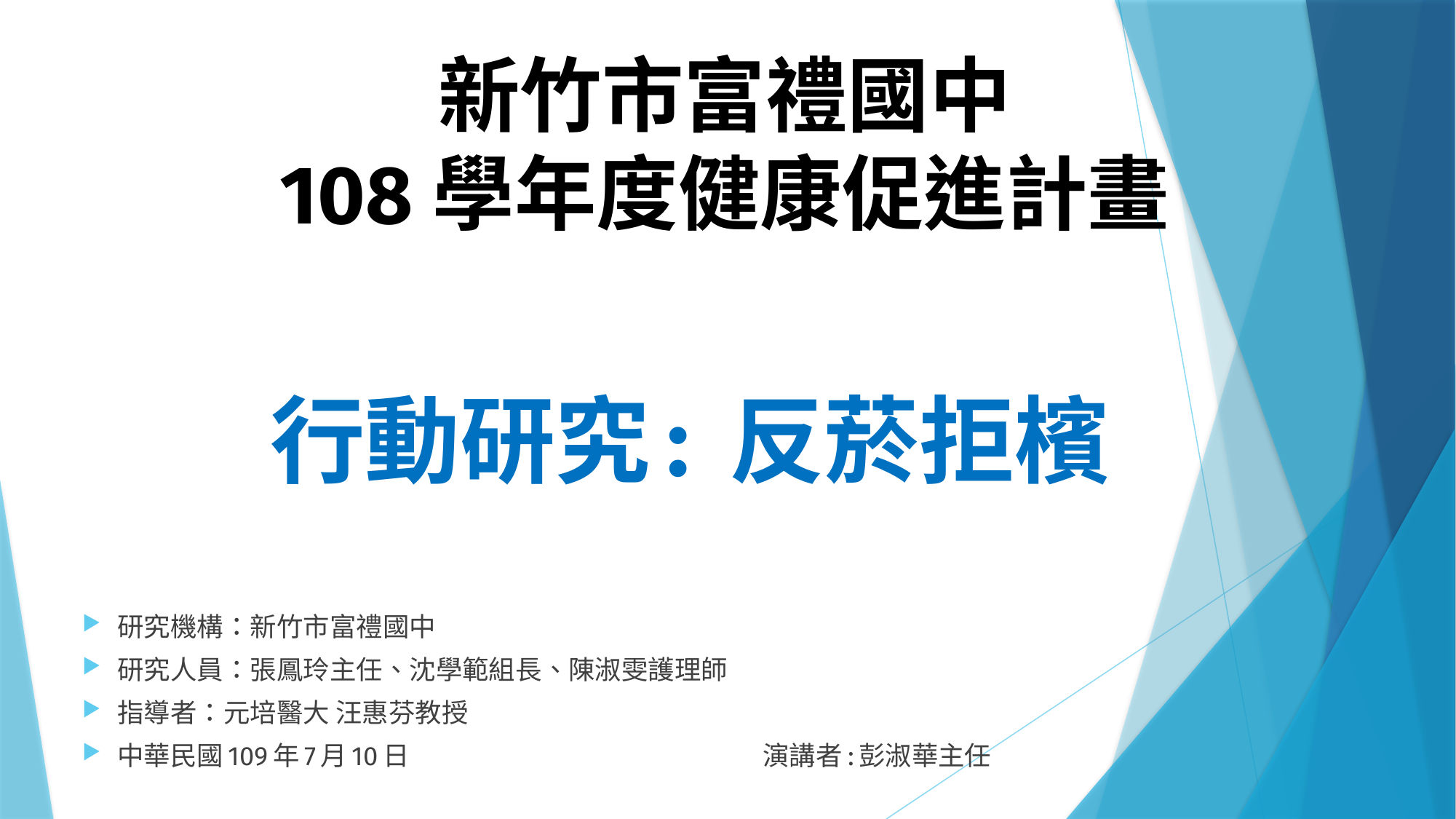

# 新竹市富禮國中 108學年度健康促進計畫

行動研究: 反菸拒檳

研究機構：新竹市富禮國中
研究人員：張鳳玲主任、沈學範組長、陳淑雯護理師
指導者：元培醫大 汪惠芬教授
中華民國109年7月10日                                                           演講者:彭淑華主任